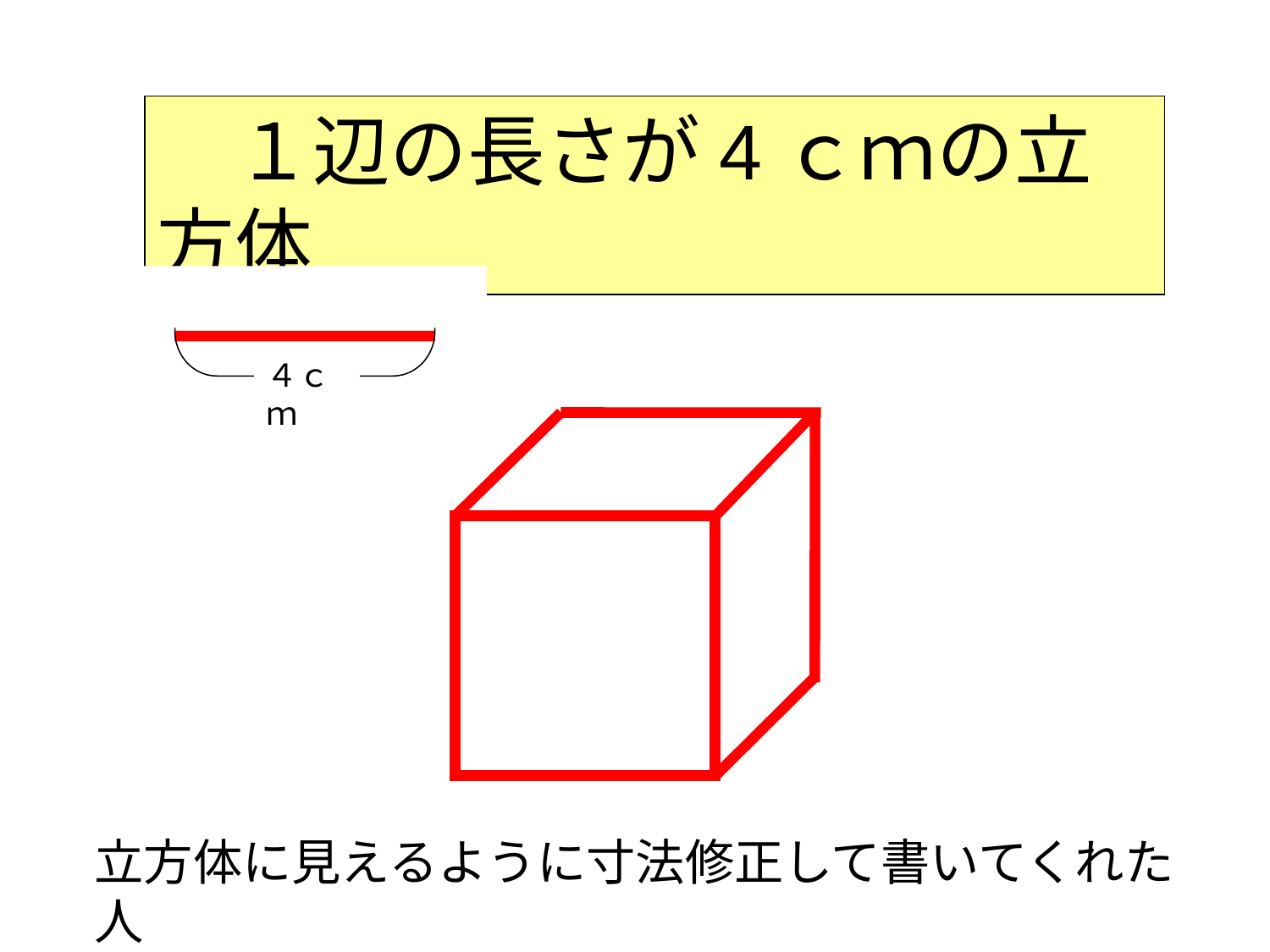

１辺の長さが4ｃｍの立方体

４ｃｍ

立方体に見えるように寸法修正して書いてくれた人